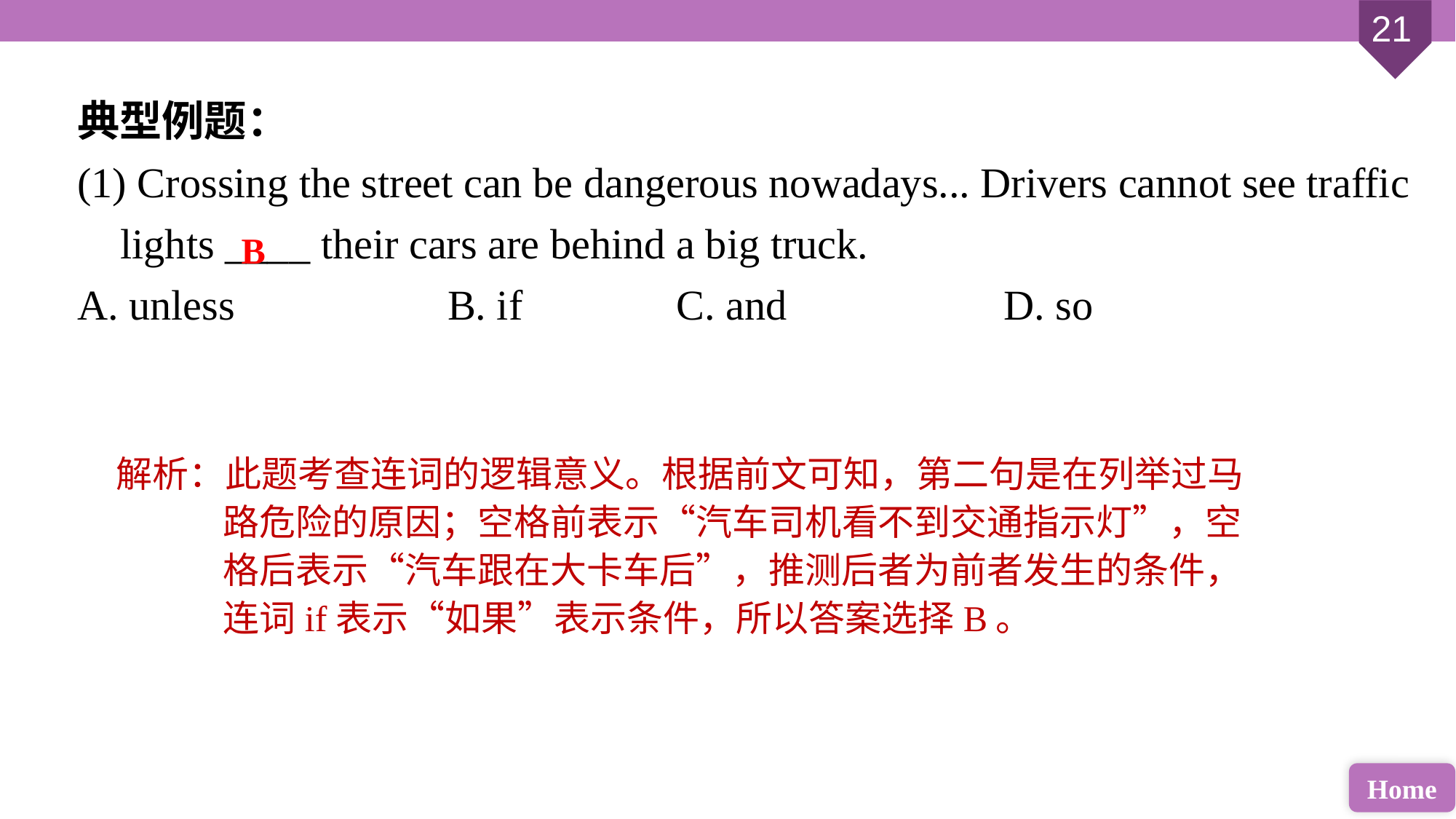

典型例题：
(1) Crossing the street can be dangerous nowadays... Drivers cannot see traffic lights ____ their cars are behind a big truck.
A. unless 		B. if		 C. and		 D. so
B
解析：此题考查连词的逻辑意义。根据前文可知，第二句是在列举过马路危险的原因；空格前表示“汽车司机看不到交通指示灯”，空格后表示“汽车跟在大卡车后”，推测后者为前者发生的条件，连词if表示“如果”表示条件，所以答案选择B。